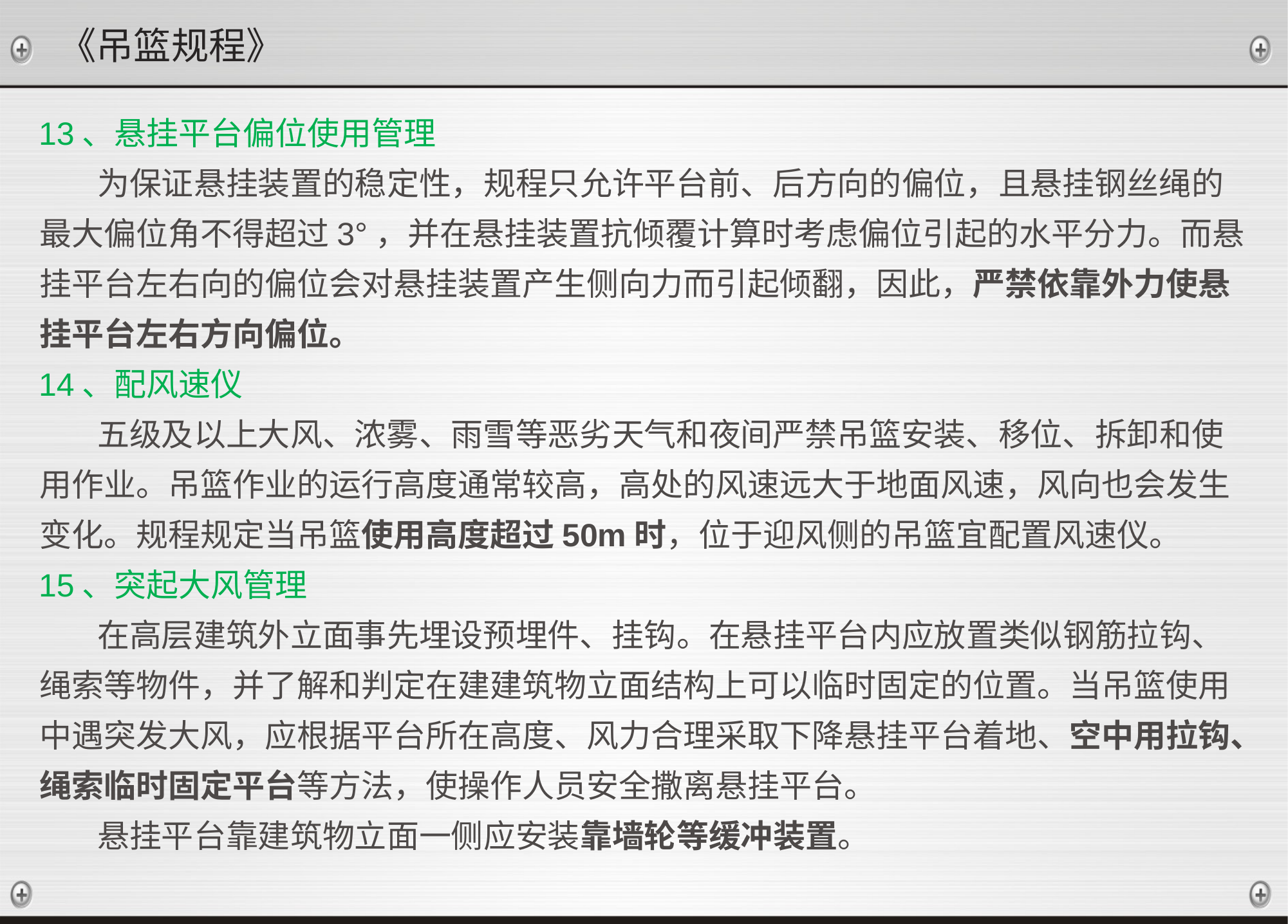

《吊篮规程》
13、悬挂平台偏位使用管理
       为保证悬挂装置的稳定性，规程只允许平台前、后方向的偏位，且悬挂钢丝绳的最大偏位角不得超过3°，并在悬挂装置抗倾覆计算时考虑偏位引起的水平分力。而悬挂平台左右向的偏位会对悬挂装置产生侧向力而引起倾翻，因此，严禁依靠外力使悬挂平台左右方向偏位。
14、配风速仪
       五级及以上大风、浓雾、雨雪等恶劣天气和夜间严禁吊篮安装、移位、拆卸和使用作业。吊篮作业的运行高度通常较高，高处的风速远大于地面风速，风向也会发生变化。规程规定当吊篮使用高度超过50m时，位于迎风侧的吊篮宜配置风速仪。
15、突起大风管理
       在高层建筑外立面事先埋设预埋件、挂钩。在悬挂平台内应放置类似钢筋拉钩、绳索等物件，并了解和判定在建建筑物立面结构上可以临时固定的位置。当吊篮使用中遇突发大风，应根据平台所在高度、风力合理采取下降悬挂平台着地、空中用拉钩、绳索临时固定平台等方法，使操作人员安全撒离悬挂平台。
       悬挂平台靠建筑物立面一侧应安装靠墙轮等缓冲装置。